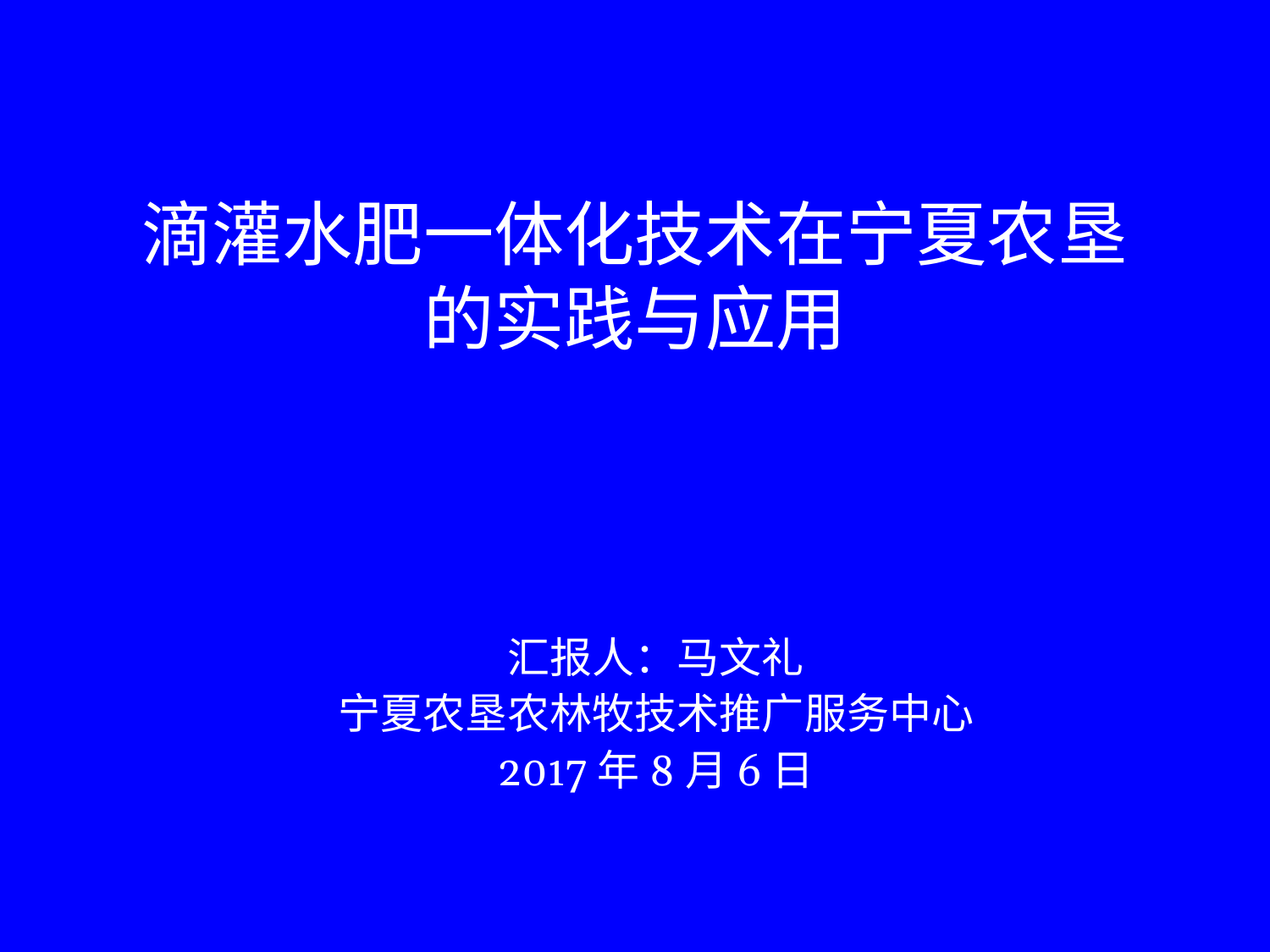

# 滴灌水肥一体化技术在宁夏农垦 的实践与应用
汇报人：马文礼
宁夏农垦农林牧技术推广服务中心
2017年8月6日